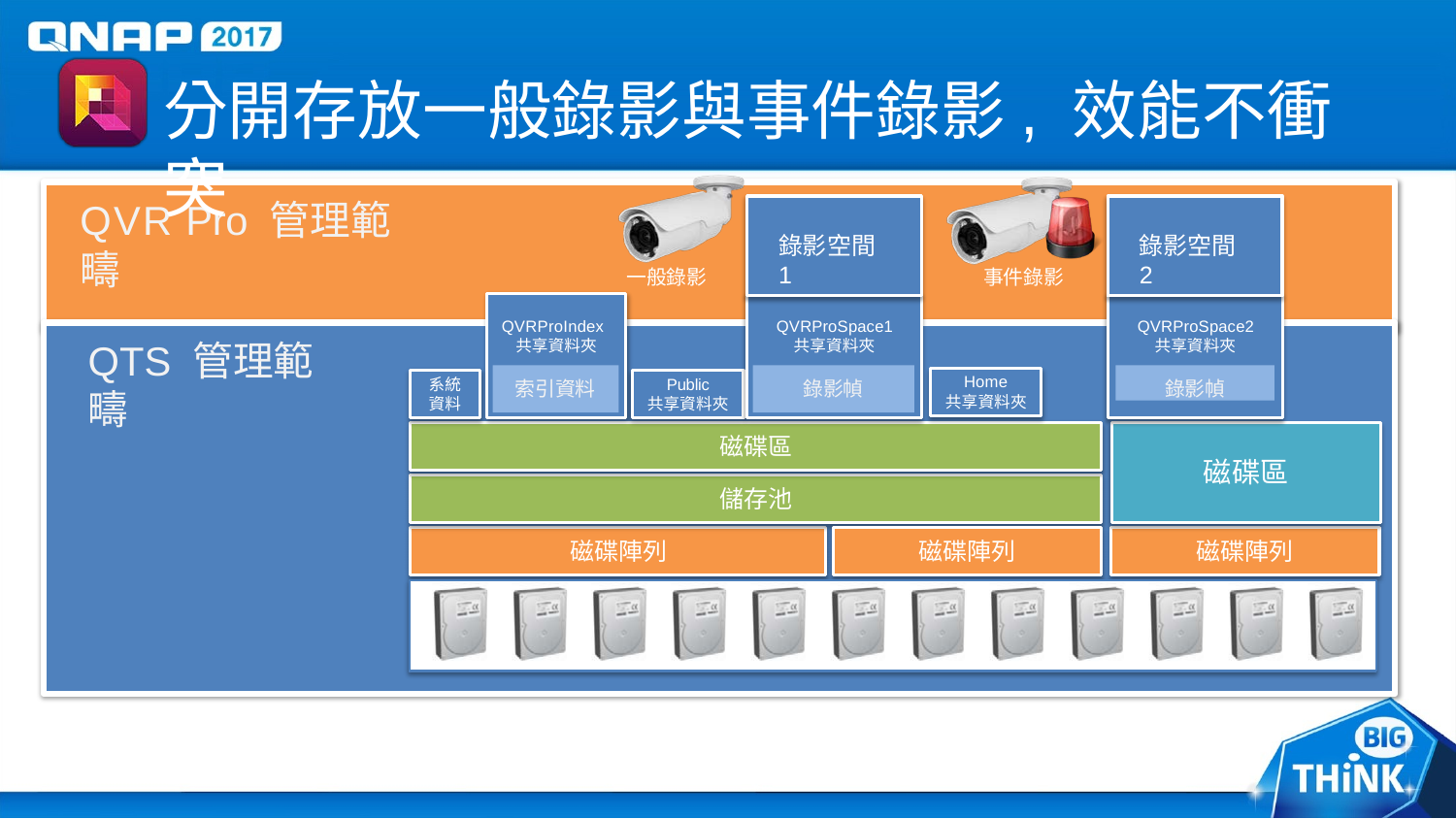

# 分開存放一般錄影與事件錄影, 效能不衝突

QVR Pro 管理範疇

錄影空間1
錄影空間2
一般錄影
事件錄影

QVRProIndex
QVRProSpace1
QVRProSpace2

QTS 管理範疇
共享資料夾
共享資料夾
共享資料夾

錄影幀

Home
共享資料夾

系統 資料
Public
共享資料夾
索引資料
錄影幀

磁碟區
磁碟區

儲存池

磁碟陣列
磁碟陣列
磁碟陣列